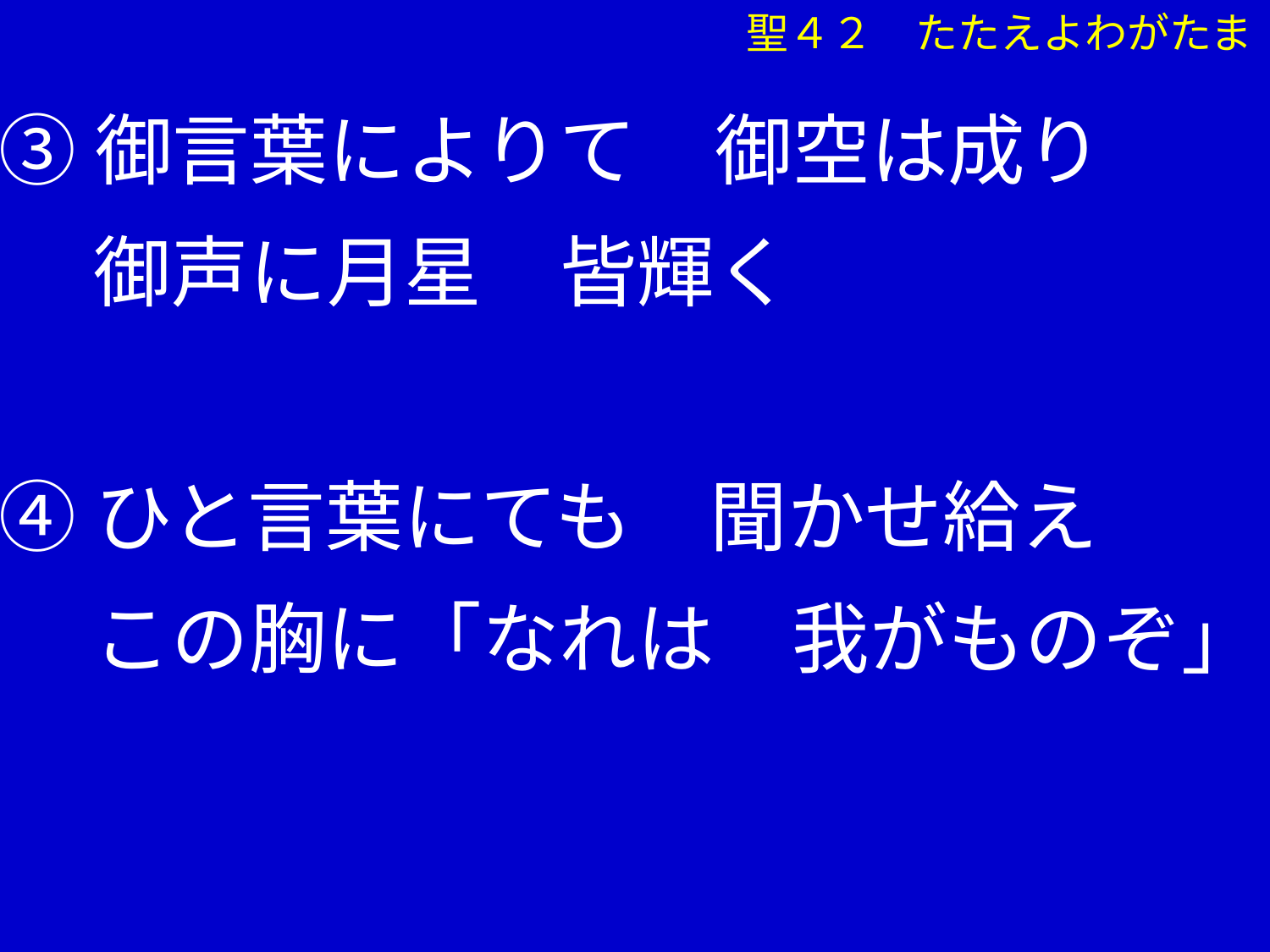

③御言葉によりて　御空は成り
　 御声に月星　皆輝く

④ひと言葉にても　聞かせ給え
　 この胸に「なれは　我がものぞ」と
聖４２　たたえよわがたま